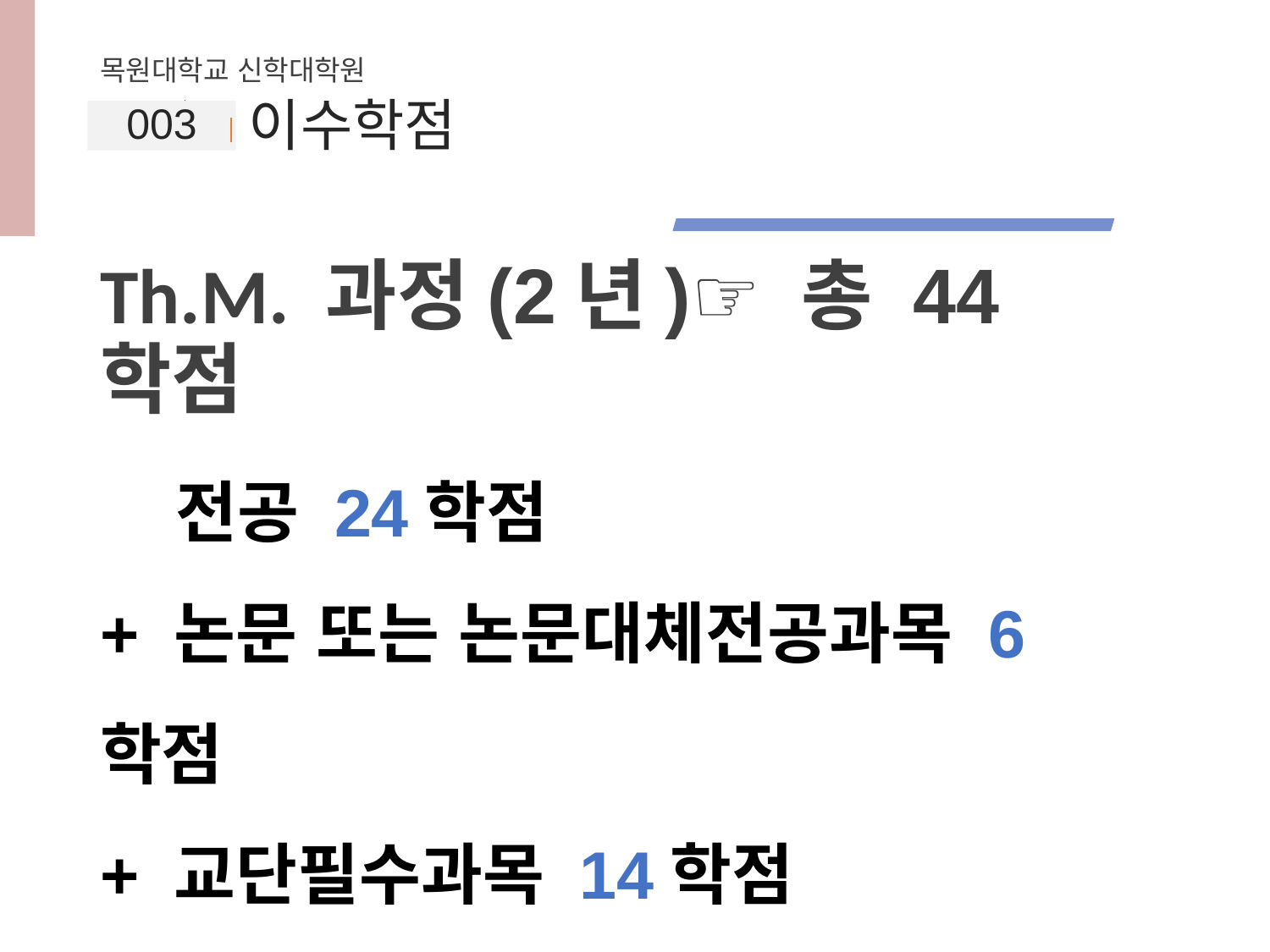

목원대학교 신학대학원
003
이수학점
Th.M. 과정(2년)☞ 총 44학점
   전공 24학점
+ 논문 또는 논문대체전공과목 6학점
+ 교단필수과목 14학점

= 44학점